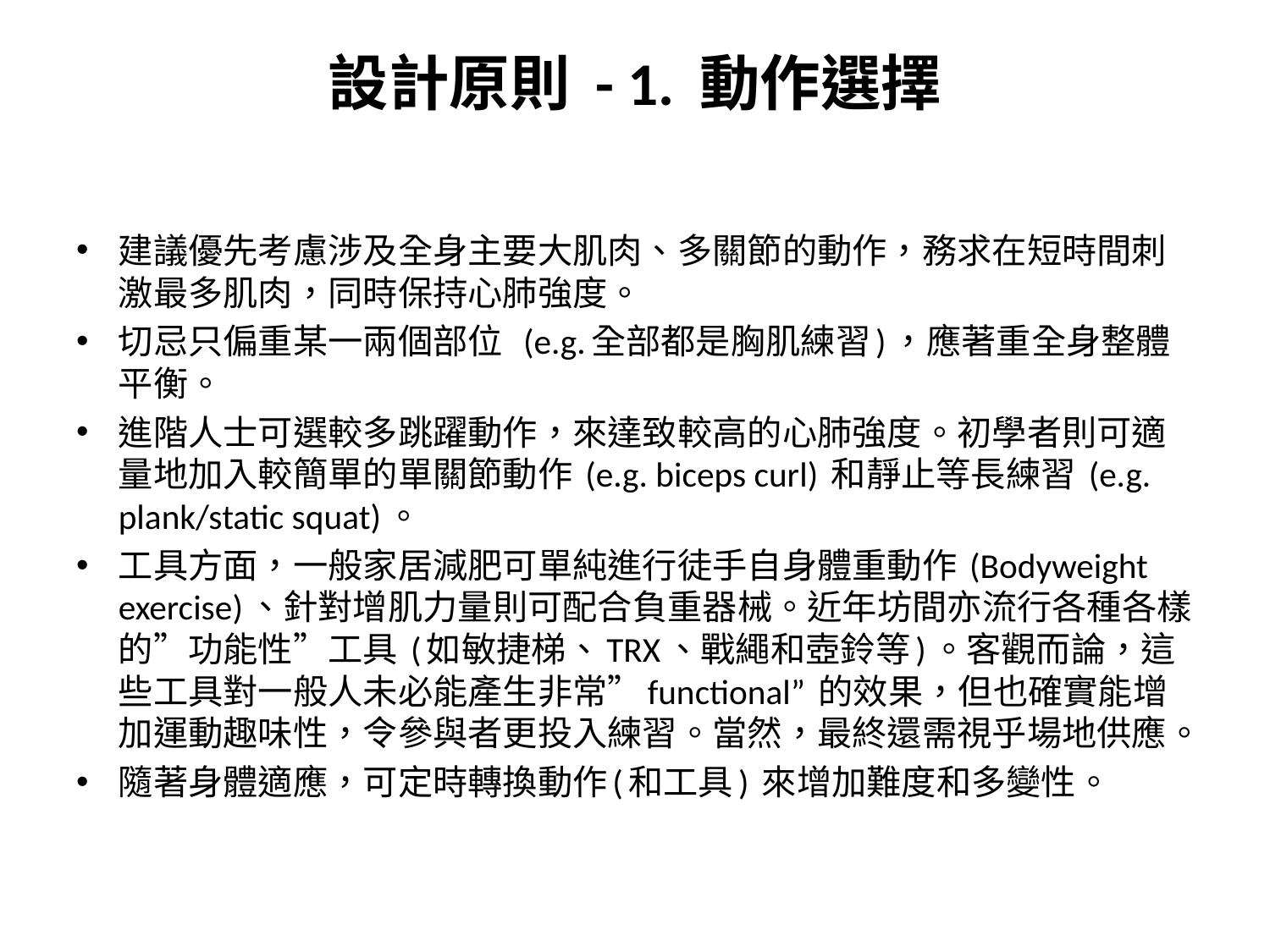

# 設計原則 - 1. 動作選擇
建議優先考慮涉及全身主要大肌肉、多關節的動作，務求在短時間刺激最多肌肉，同時保持心肺強度。
切忌只偏重某一兩個部位  (e.g.全部都是胸肌練習)，應著重全身整體平衡。
進階人士可選較多跳躍動作，來達致較高的心肺強度。初學者則可適量地加入較簡單的單關節動作 (e.g. biceps curl) 和靜止等長練習 (e.g. plank/static squat)。
工具方面，一般家居減肥可單純進行徒手自身體重動作 (Bodyweight exercise)、針對增肌力量則可配合負重器械。近年坊間亦流行各種各樣的”功能性”工具 (如敏捷梯、TRX、戰繩和壺鈴等)。客觀而論，這些工具對一般人未必能產生非常”functional” 的效果，但也確實能增加運動趣味性，令參與者更投入練習。當然，最終還需視乎場地供應。
隨著身體適應，可定時轉換動作(和工具) 來增加難度和多變性。